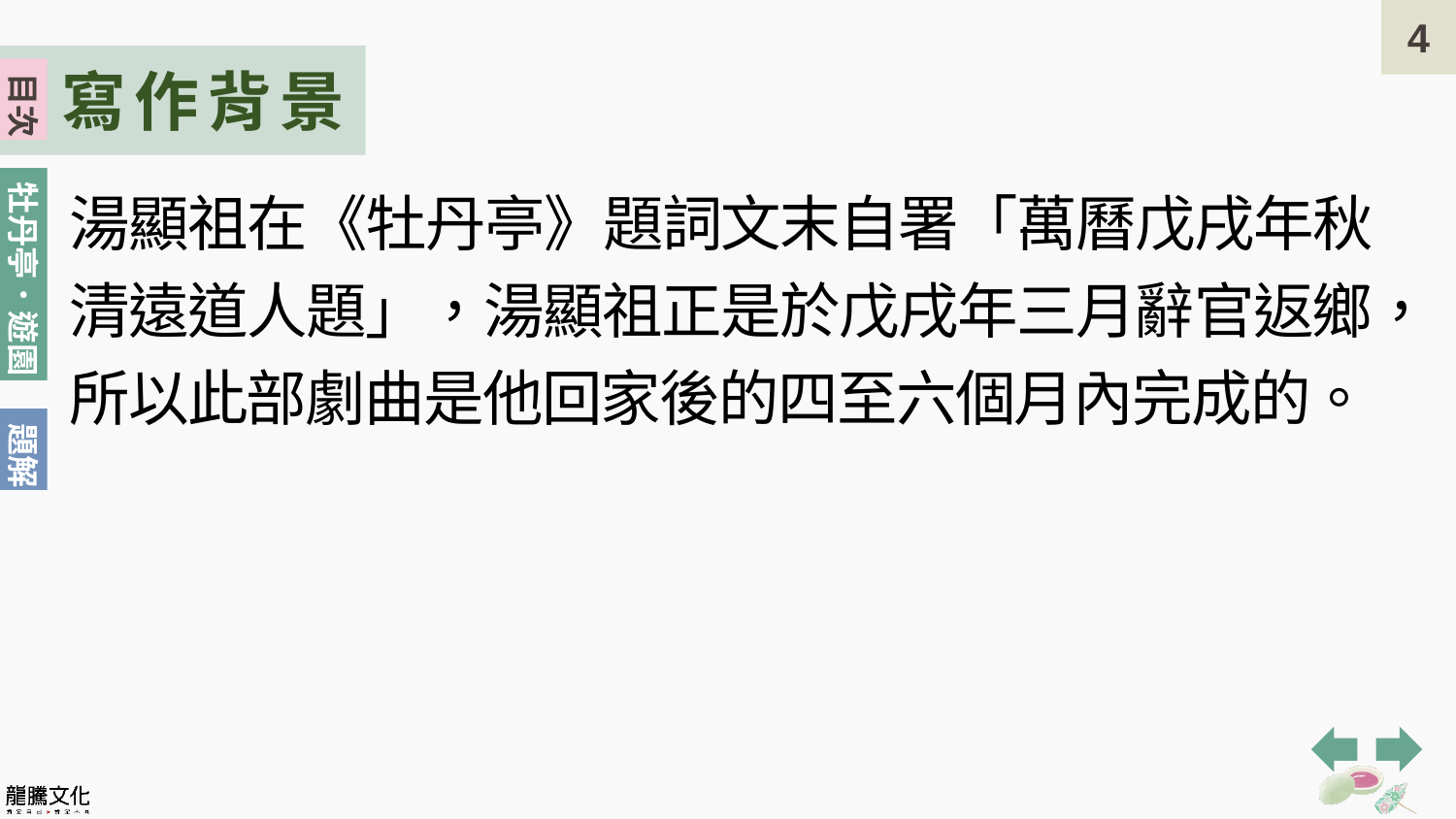

寫作背景
目次
湯顯祖在《牡丹亭》題詞文末自署「萬曆戊戌年秋清遠道人題」，湯顯祖正是於戊戌年三月辭官返鄉，所以此部劇曲是他回家後的四至六個月內完成的。